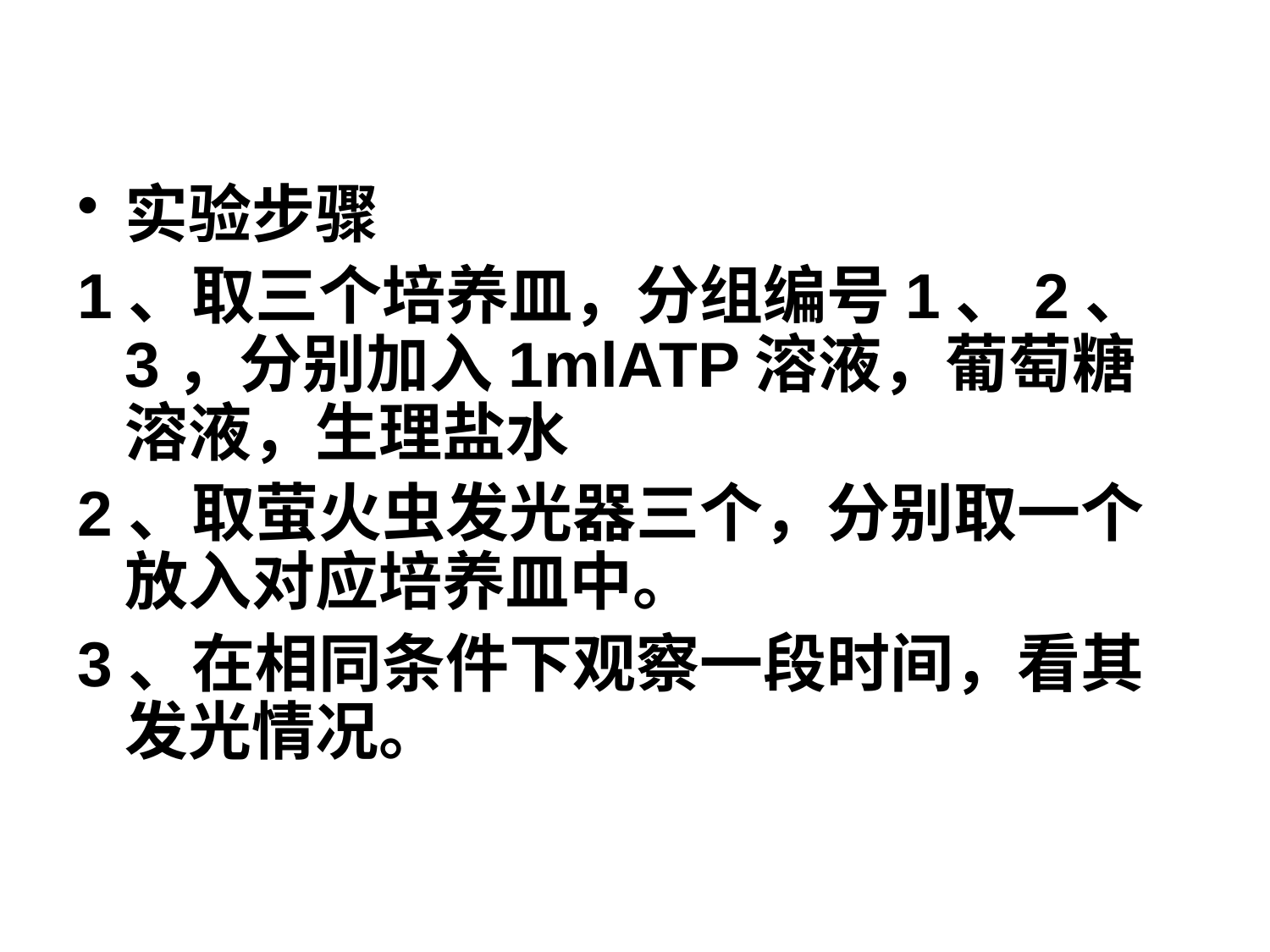

#
实验步骤
1、取三个培养皿，分组编号1、2、3，分别加入1mlATP溶液，葡萄糖溶液，生理盐水
2、取萤火虫发光器三个，分别取一个放入对应培养皿中。
3、在相同条件下观察一段时间，看其发光情况。